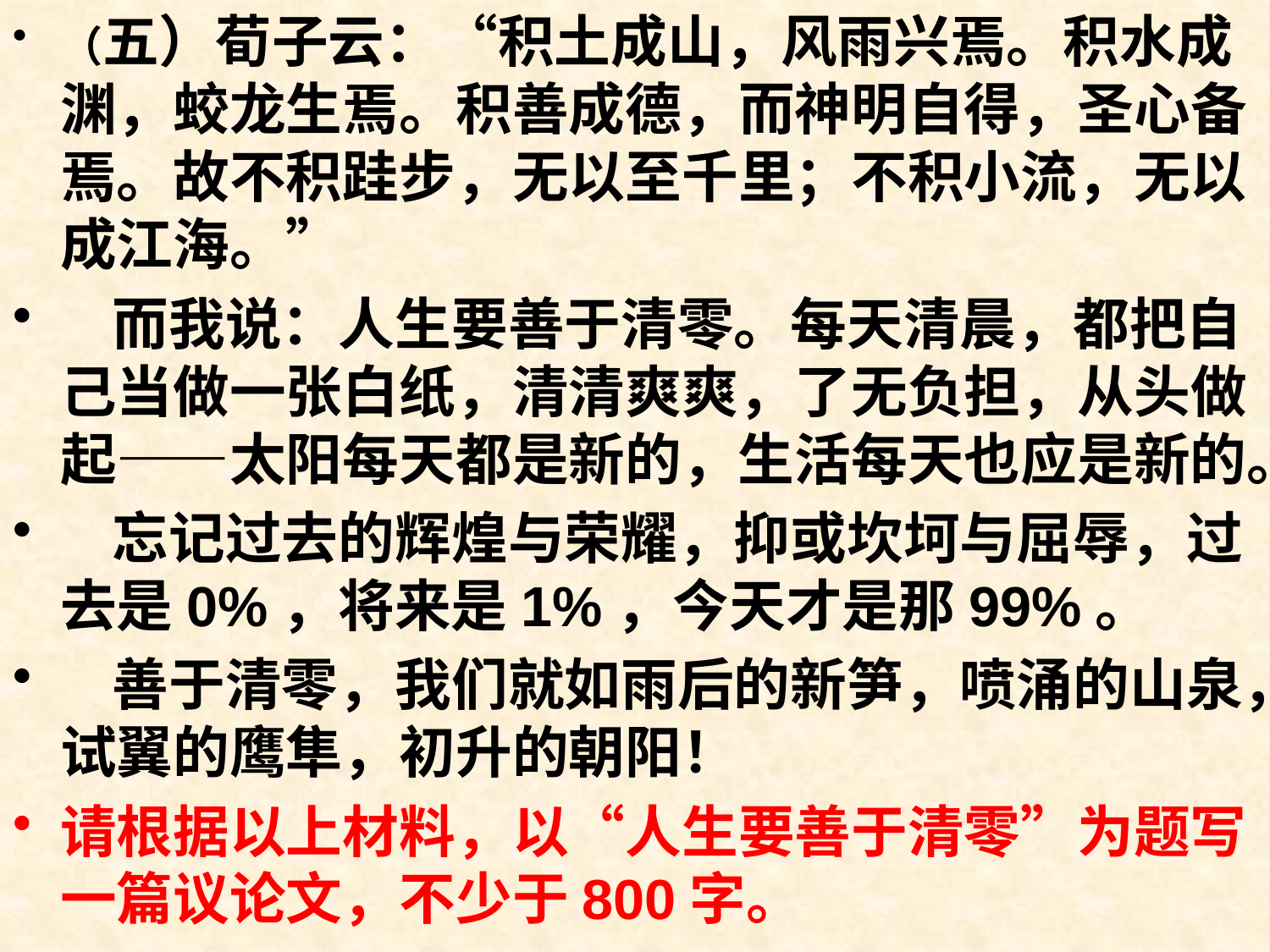

（五）荀子云：“积土成山，风雨兴焉。积水成渊，蛟龙生焉。积善成德，而神明自得，圣心备焉。故不积跬步，无以至千里；不积小流，无以成江海。”
   而我说：人生要善于清零。每天清晨，都把自己当做一张白纸，清清爽爽，了无负担，从头做起——太阳每天都是新的，生活每天也应是新的。
   忘记过去的辉煌与荣耀，抑或坎坷与屈辱，过去是0%，将来是1%，今天才是那99%。
   善于清零，我们就如雨后的新笋，喷涌的山泉，试翼的鹰隼，初升的朝阳！
请根据以上材料，以“人生要善于清零”为题写一篇议论文，不少于800字。